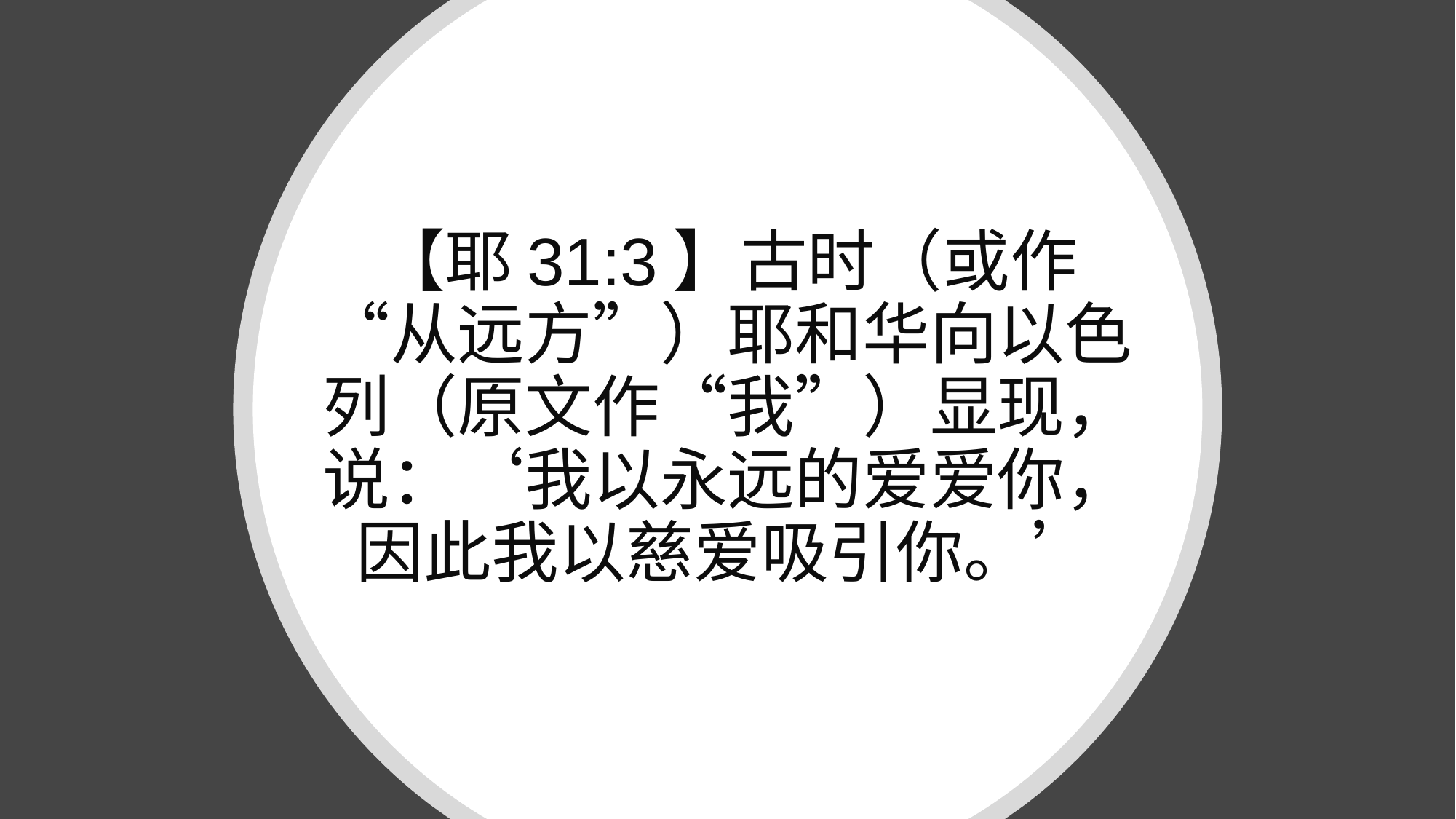

# 【耶31:3】古时（或作“从远方”）耶和华向以色列（原文作“我”）显现，说：‘我以永远的爱爱你，因此我以慈爱吸引你。’